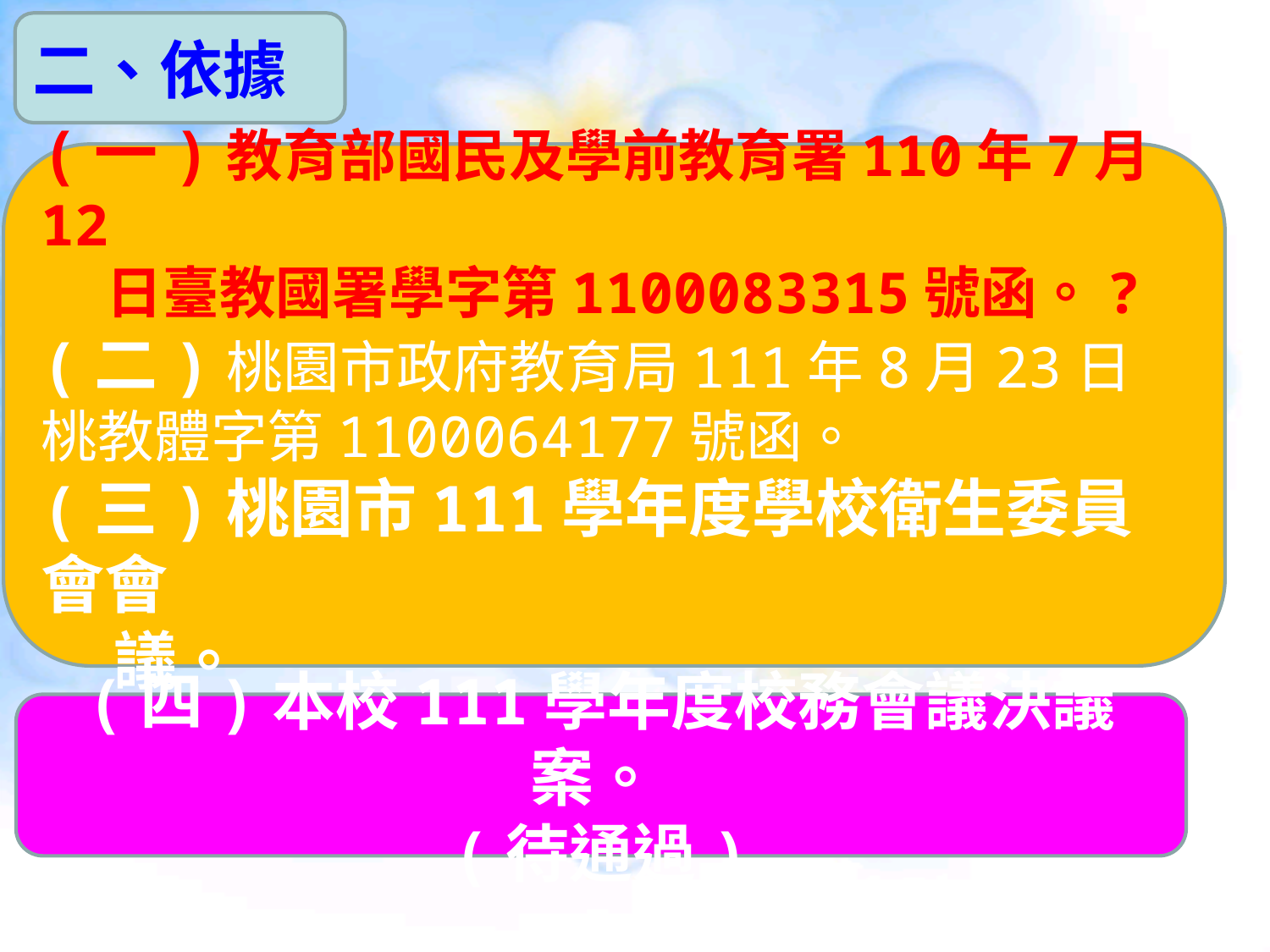

二、依據
(一)教育部國民及學前教育署110年7月12
    日臺教國署學字第1100083315號函。?
(二)桃園市政府教育局111年8月23日桃教體字第1100064177號函。
(三)桃園市111學年度學校衛生委員會會
    議。

(四)本校111學年度校務會議決議案。
(待通過)